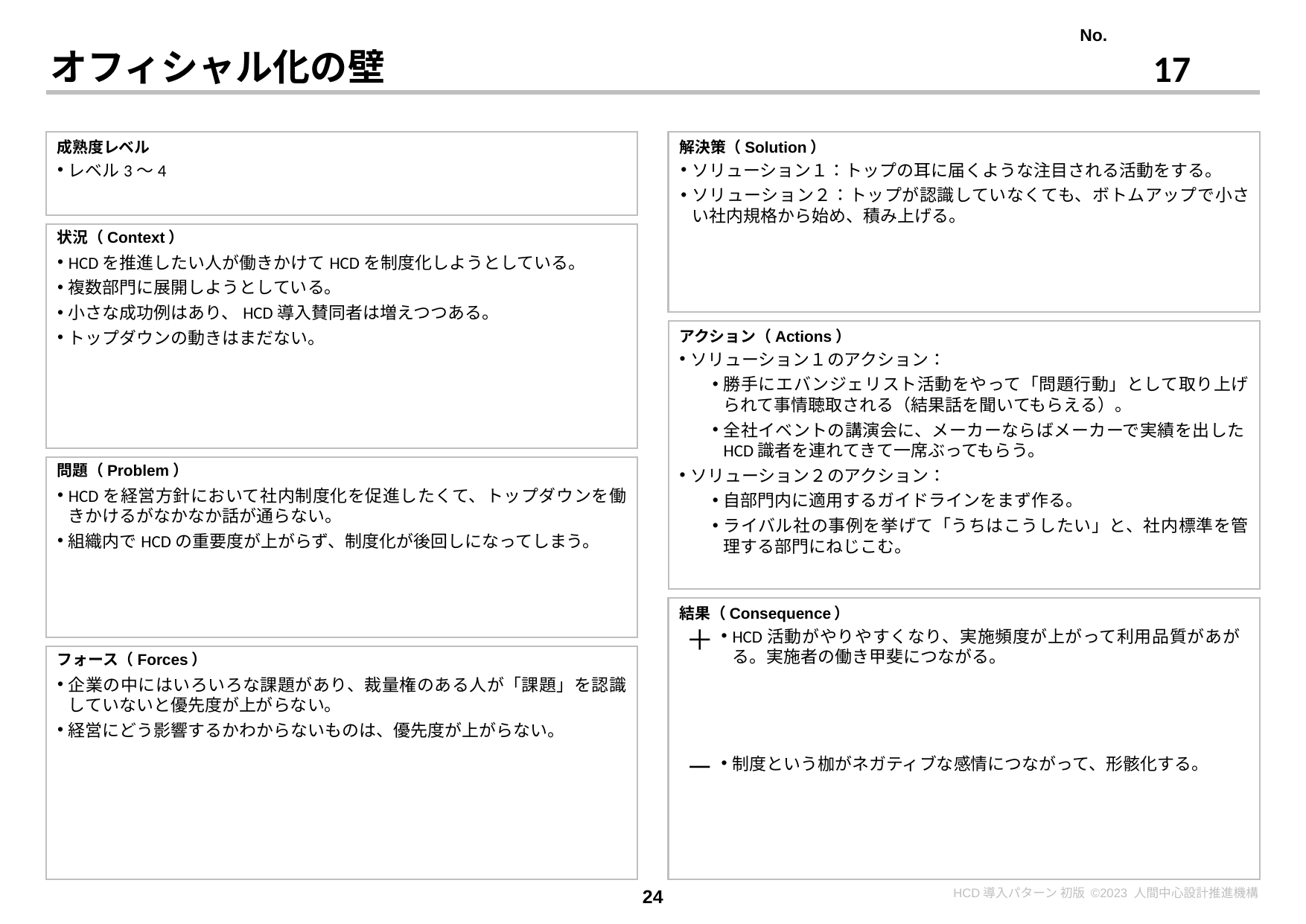

17
# オフィシャル化の壁
レベル3〜4
ソリューション１：トップの耳に届くような注目される活動をする。
ソリューション２：トップが認識していなくても、ボトムアップで小さい社内規格から始め、積み上げる。
HCDを推進したい人が働きかけてHCDを制度化しようとしている。
複数部門に展開しようとしている。
小さな成功例はあり、HCD導入賛同者は増えつつある。
トップダウンの動きはまだない。
ソリューション１のアクション：
勝手にエバンジェリスト活動をやって「問題行動」として取り上げられて事情聴取される（結果話を聞いてもらえる）。
全社イベントの講演会に、メーカーならばメーカーで実績を出したHCD識者を連れてきて一席ぶってもらう。
ソリューション２のアクション：
自部門内に適用するガイドラインをまず作る。
ライバル社の事例を挙げて「うちはこうしたい」と、社内標準を管理する部門にねじこむ。
HCDを経営方針において社内制度化を促進したくて、トップダウンを働きかけるがなかなか話が通らない。
組織内でHCDの重要度が上がらず、制度化が後回しになってしまう。
HCD活動がやりやすくなり、実施頻度が上がって利用品質があがる。実施者の働き甲斐につながる。
企業の中にはいろいろな課題があり、裁量権のある人が「課題」を認識していないと優先度が上がらない。
経営にどう影響するかわからないものは、優先度が上がらない。
制度という枷がネガティブな感情につながって、形骸化する。
24